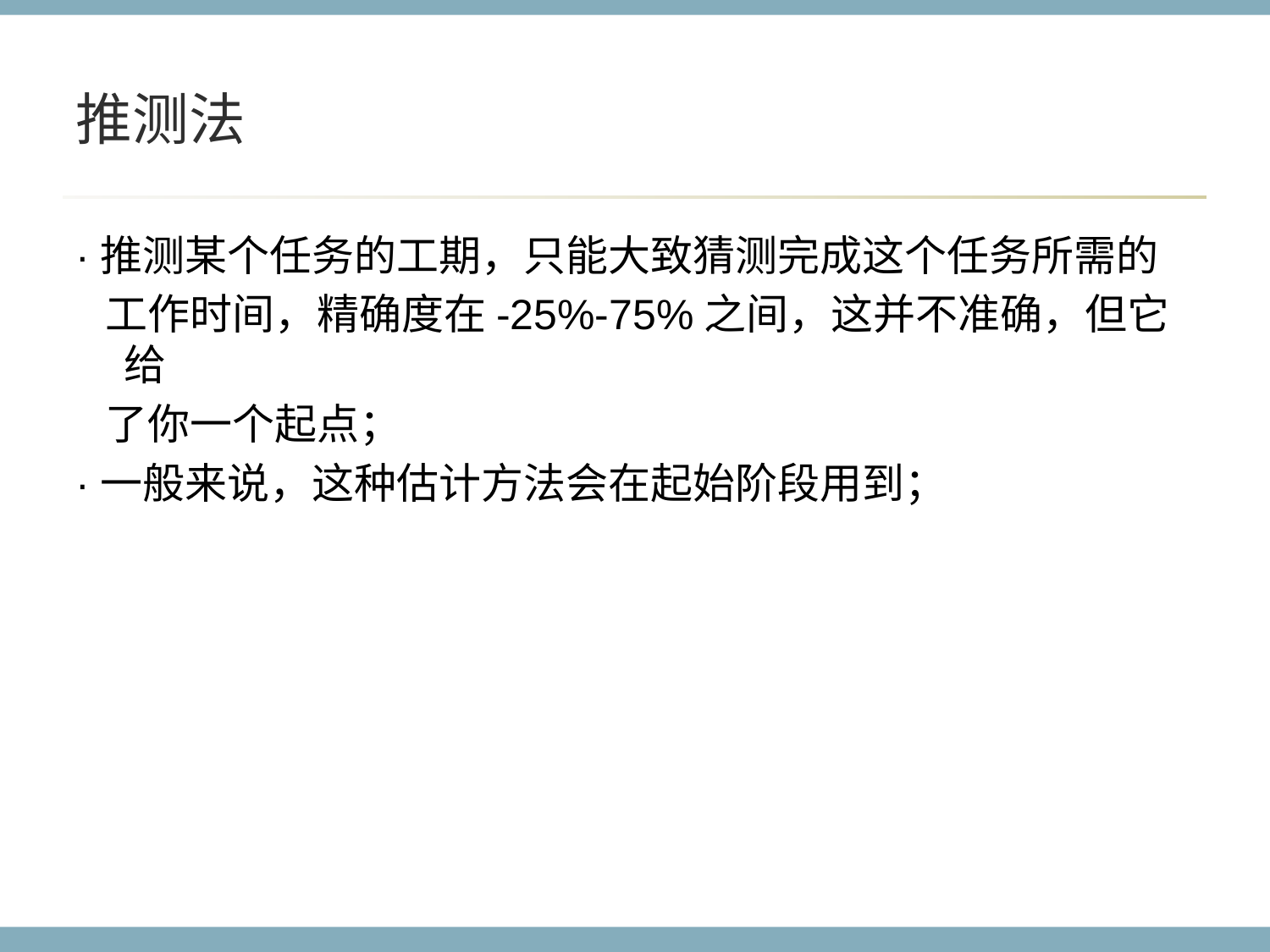

# 推测法
·推测某个任务的工期，只能大致猜测完成这个任务所需的
  工作时间，精确度在-25%-75%之间，这并不准确，但它给
  了你一个起点；
·一般来说，这种估计方法会在起始阶段用到；